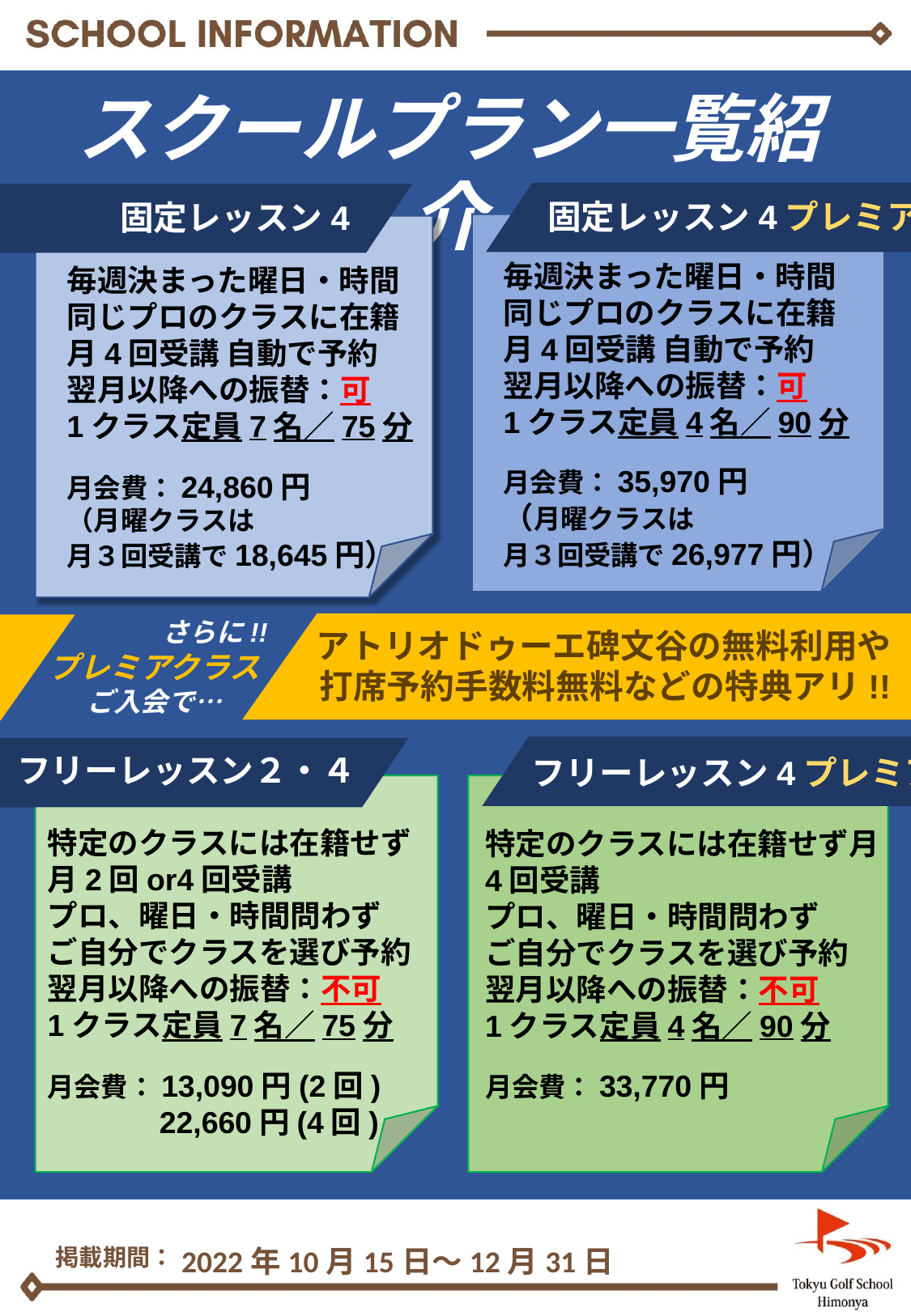

スクールプラン一覧紹介

固定レッスン4プレミア

固定レッスン4

毎週決まった曜日・時間
同じプロのクラスに在籍
月4回受講 自動で予約
翌月以降への振替：可
1クラス定員4名／90分

月会費：35,970円
（月曜クラスは
月３回受講で26,977円）

毎週決まった曜日・時間
同じプロのクラスに在籍
月4回受講 自動で予約
翌月以降への振替：可
1クラス定員7名／75分

月会費：24,860円
（月曜クラスは
月３回受講で18,645円）
　　　　さらに!!
プレミアクラス
ご入会で…

アトリオドゥーエ碑文谷の無料利用や
打席予約手数料無料などの特典アリ!!

フリーレッスン4プレミア

フリーレッスン２・４

特定のクラスには在籍せず
月2回or4回受講
プロ、曜日・時間問わず
ご自分でクラスを選び予約
翌月以降への振替：不可
1クラス定員7名／75分

月会費：13,090円(2回)
　　　  22,660円(4回)

特定のクラスには在籍せず月4回受講
プロ、曜日・時間問わず
ご自分でクラスを選び予約
翌月以降への振替：不可
1クラス定員4名／90分

月会費：33,770円
2022年10月15日～12月31日